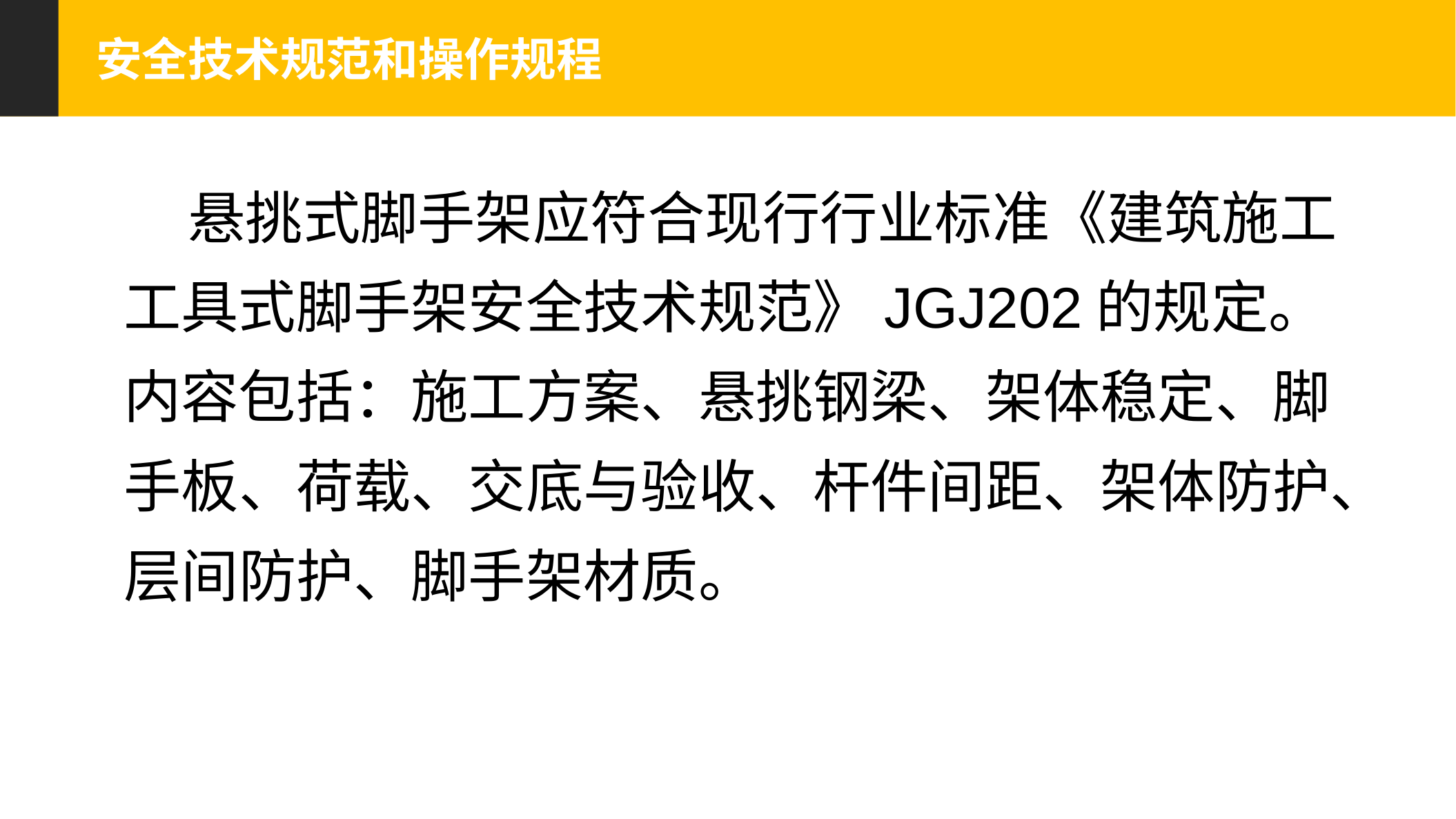

安全技术规范和操作规程
    悬挑式脚手架应符合现行行业标准《建筑施工工具式脚手架安全技术规范》JGJ202的规定。内容包括：施工方案、悬挑钢梁、架体稳定、脚手板、荷载、交底与验收、杆件间距、架体防护、层间防护、脚手架材质。